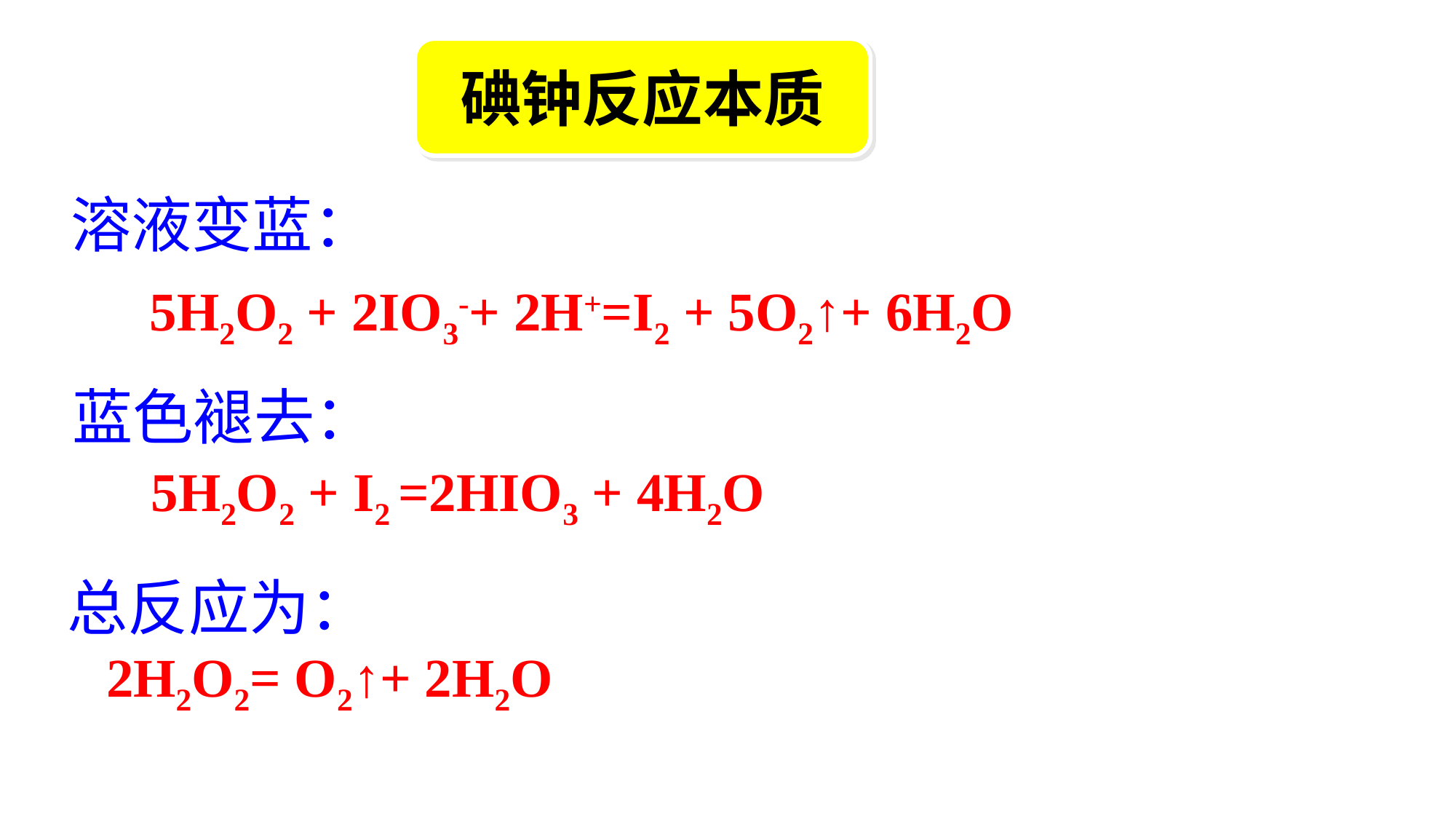

碘钟反应本质
溶液变蓝：
5H2O2 + 2IO3-+ 2H+=I2 + 5O2↑+ 6H2O
蓝色褪去：
5H2O2 + I2 =2HIO3 + 4H2O
总反应为：
   2H2O2= O2↑+ 2H2O